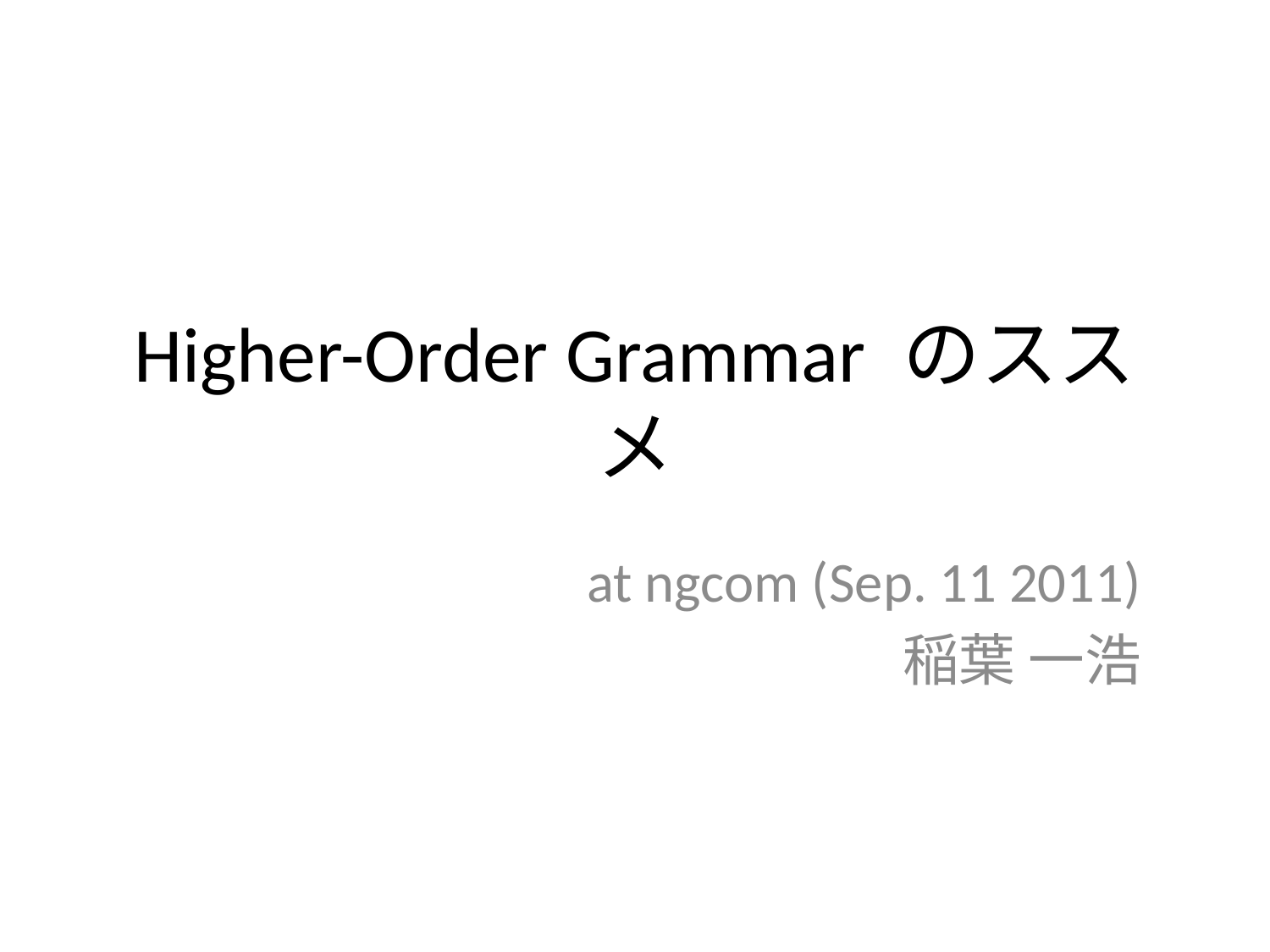

# Higher-Order Grammar のススメ
at ngcom (Sep. 11 2011)
稲葉 一浩